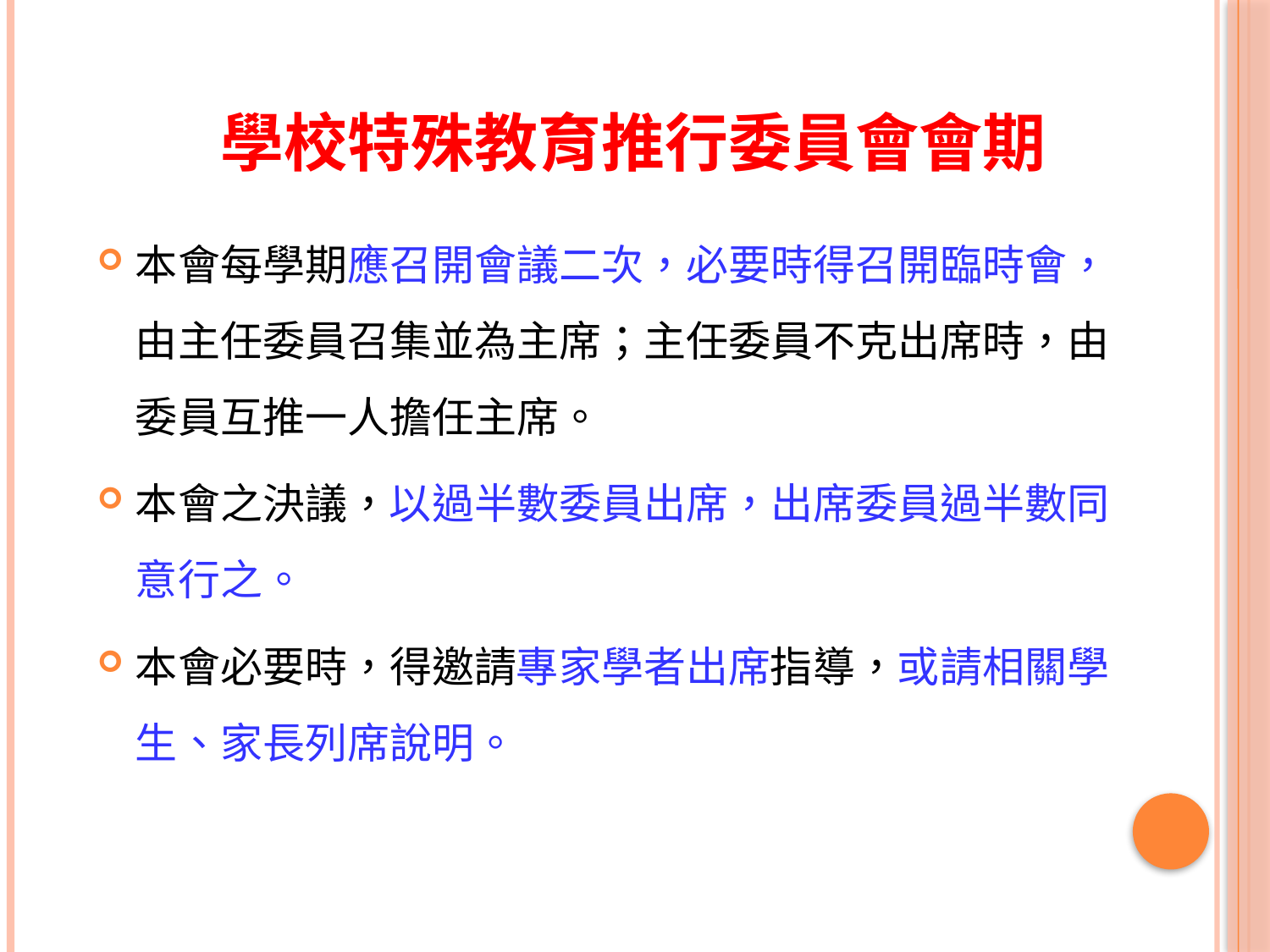

# 學校特殊教育推行委員會會期
本會每學期應召開會議二次，必要時得召開臨時會，由主任委員召集並為主席；主任委員不克出席時，由委員互推一人擔任主席。
本會之決議，以過半數委員出席，出席委員過半數同意行之。
本會必要時，得邀請專家學者出席指導，或請相關學生、家長列席說明。